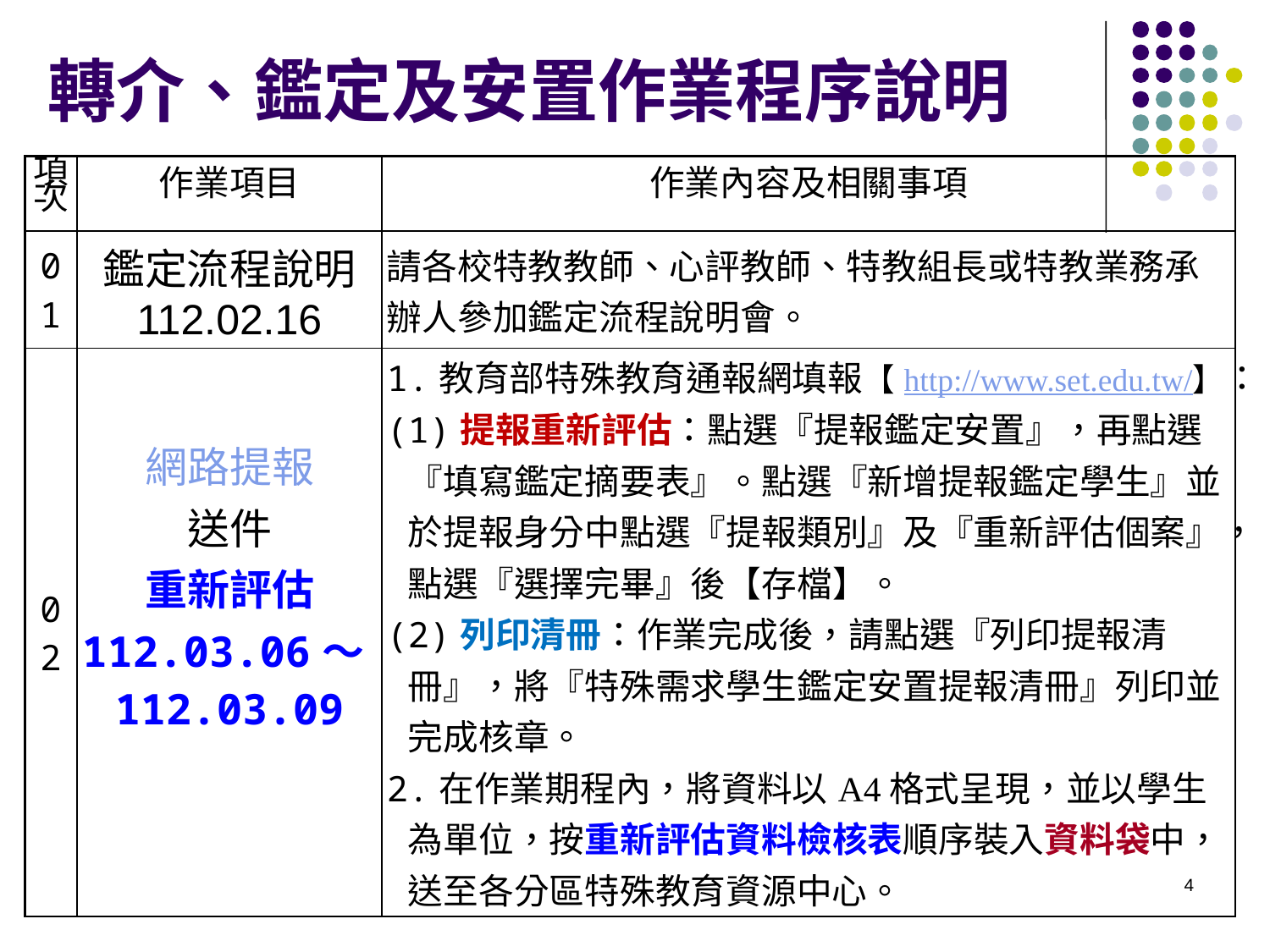

# 轉介、鑑定及安置作業程序說明
| 項次 | 作業項目 | 作業內容及相關事項 |
| --- | --- | --- |
| 01 | 鑑定流程說明 112.02.16 | 請各校特教教師、心評教師、特教組長或特教業務承辦人參加鑑定流程說明會。 |
| 02 | 網路提報 送件 重新評估 112.03.06～112.03.09 | 1.教育部特殊教育通報網填報【http://www.set.edu.tw/】： (1)提報重新評估：點選『提報鑑定安置』，再點選『填寫鑑定摘要表』。點選『新增提報鑑定學生』並於提報身分中點選『提報類別』及『重新評估個案』，點選『選擇完畢』後【存檔】。 (2)列印清冊：作業完成後，請點選『列印提報清冊』，將『特殊需求學生鑑定安置提報清冊』列印並完成核章。 2.在作業期程內，將資料以A4格式呈現，並以學生為單位，按重新評估資料檢核表順序裝入資料袋中，送至各分區特殊教育資源中心。 |
4